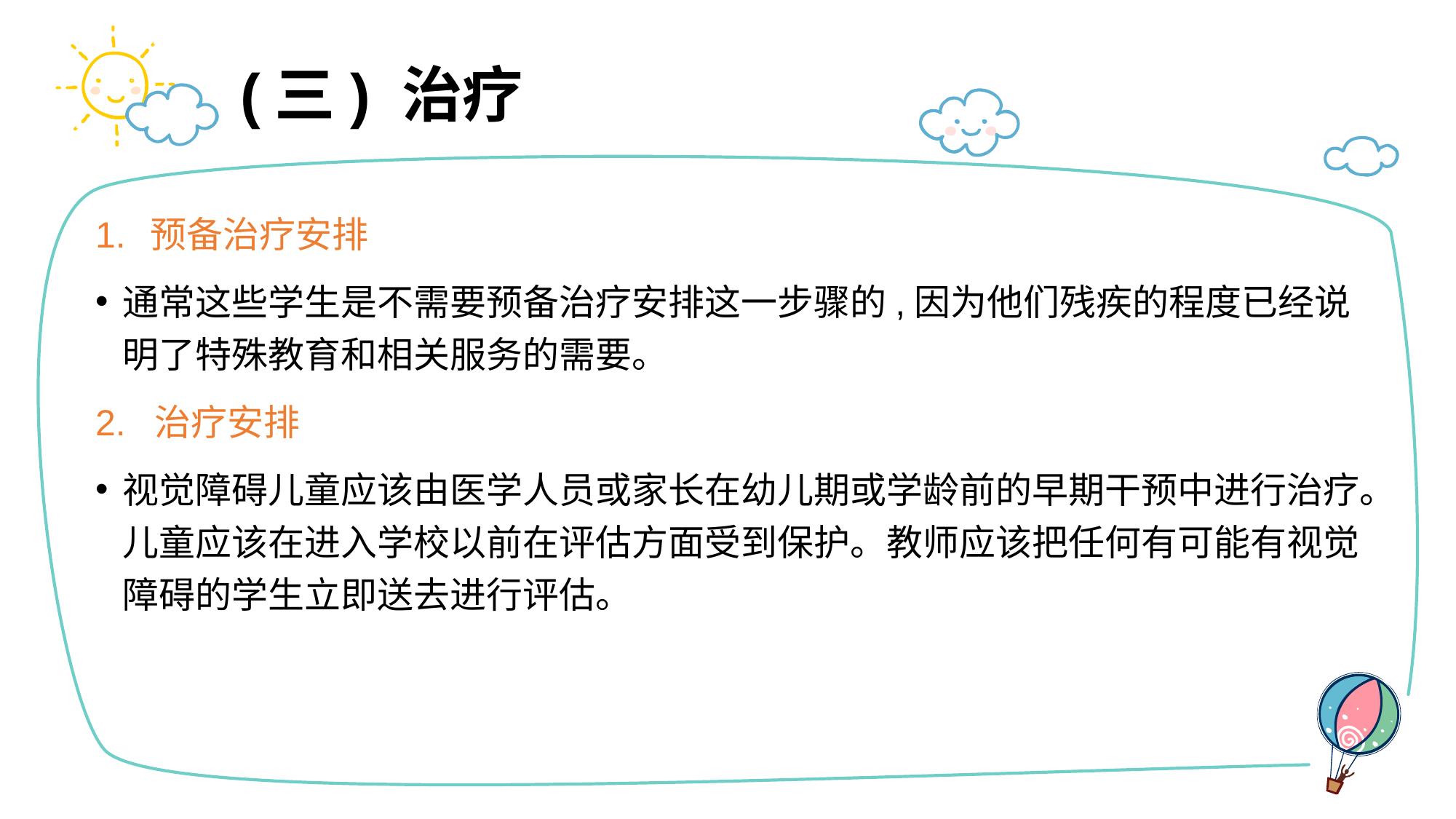

# (三) 治疗
预备治疗安排
通常这些学生是不需要预备治疗安排这一步骤的,因为他们残疾的程度已经说明了特殊教育和相关服务的需要。
2.  治疗安排
视觉障碍儿童应该由医学人员或家长在幼儿期或学龄前的早期干预中进行治疗。儿童应该在进入学校以前在评估方面受到保护。教师应该把任何有可能有视觉障碍的学生立即送去进行评估。